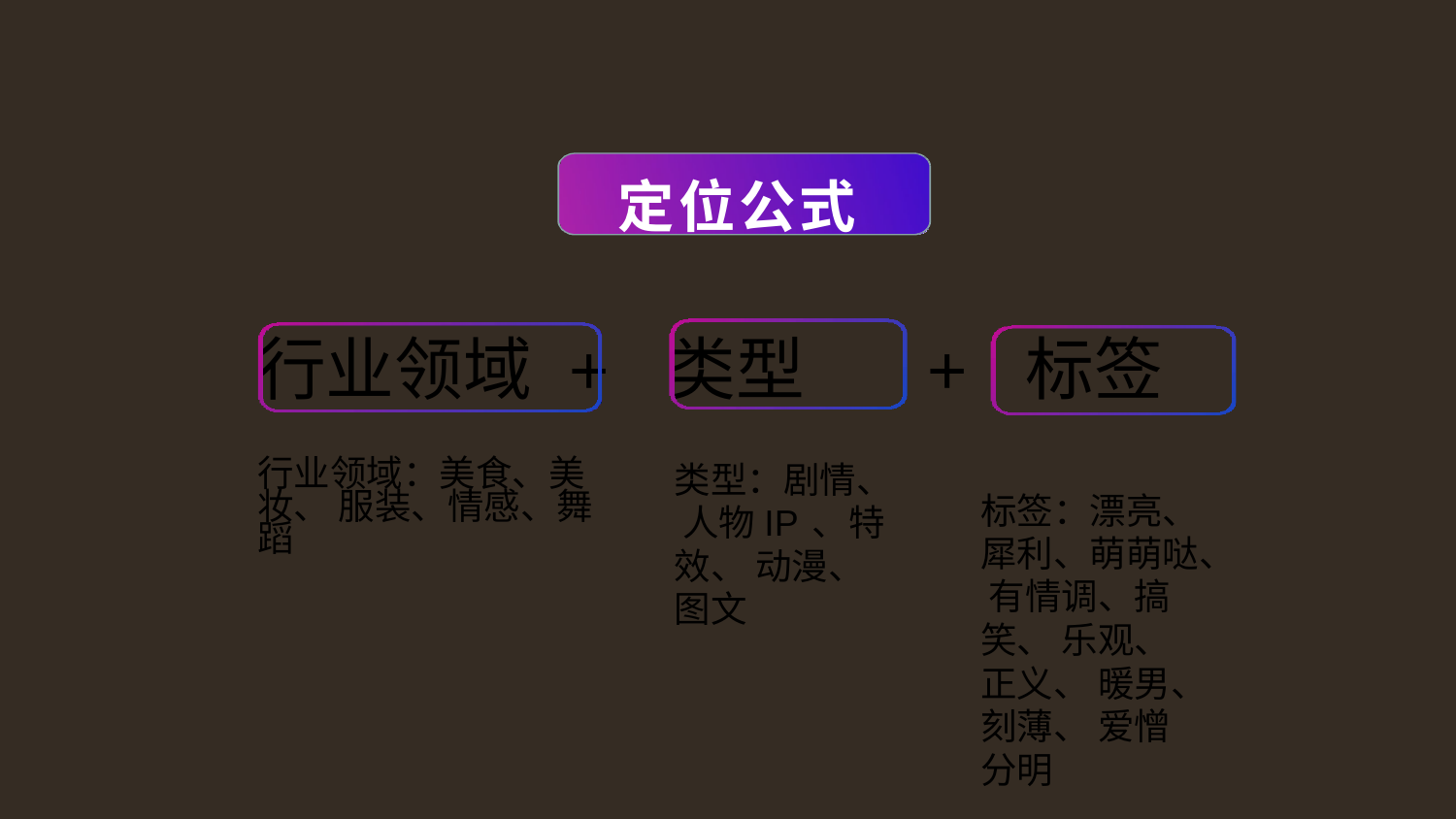

# 定位公式

行业领域 + 类型
+ 标签

标签：漂亮、 犀利、萌萌哒、 有情调、搞笑、 乐观、正义、 暖男、刻薄、 爱憎分明

行业领域：美食、美妆、 服装、情感、舞蹈
类型：剧情、 人物IP、特效、 动漫、图文